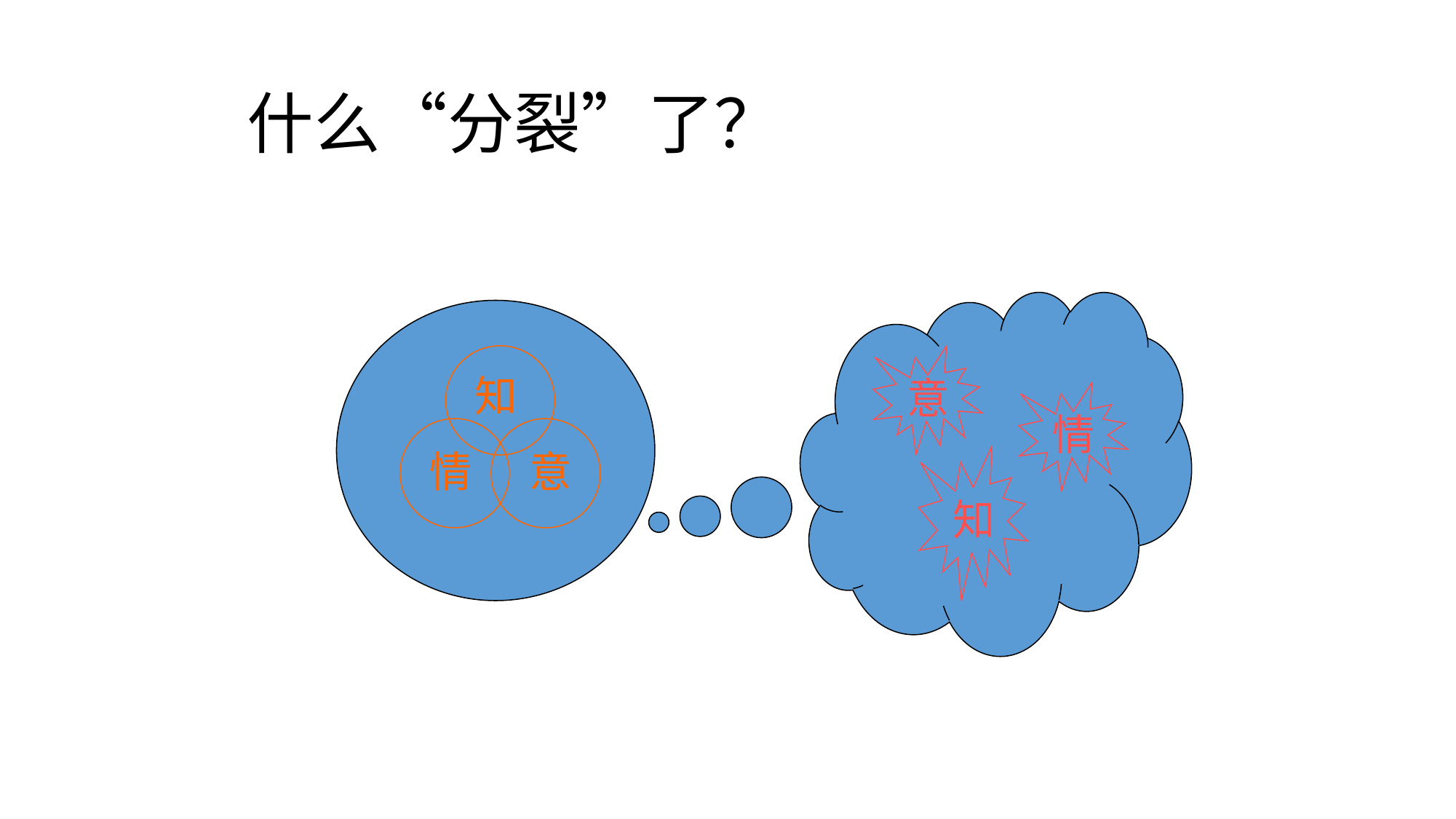

# 什么“分裂”了？

意
知
情

情
意
知
8